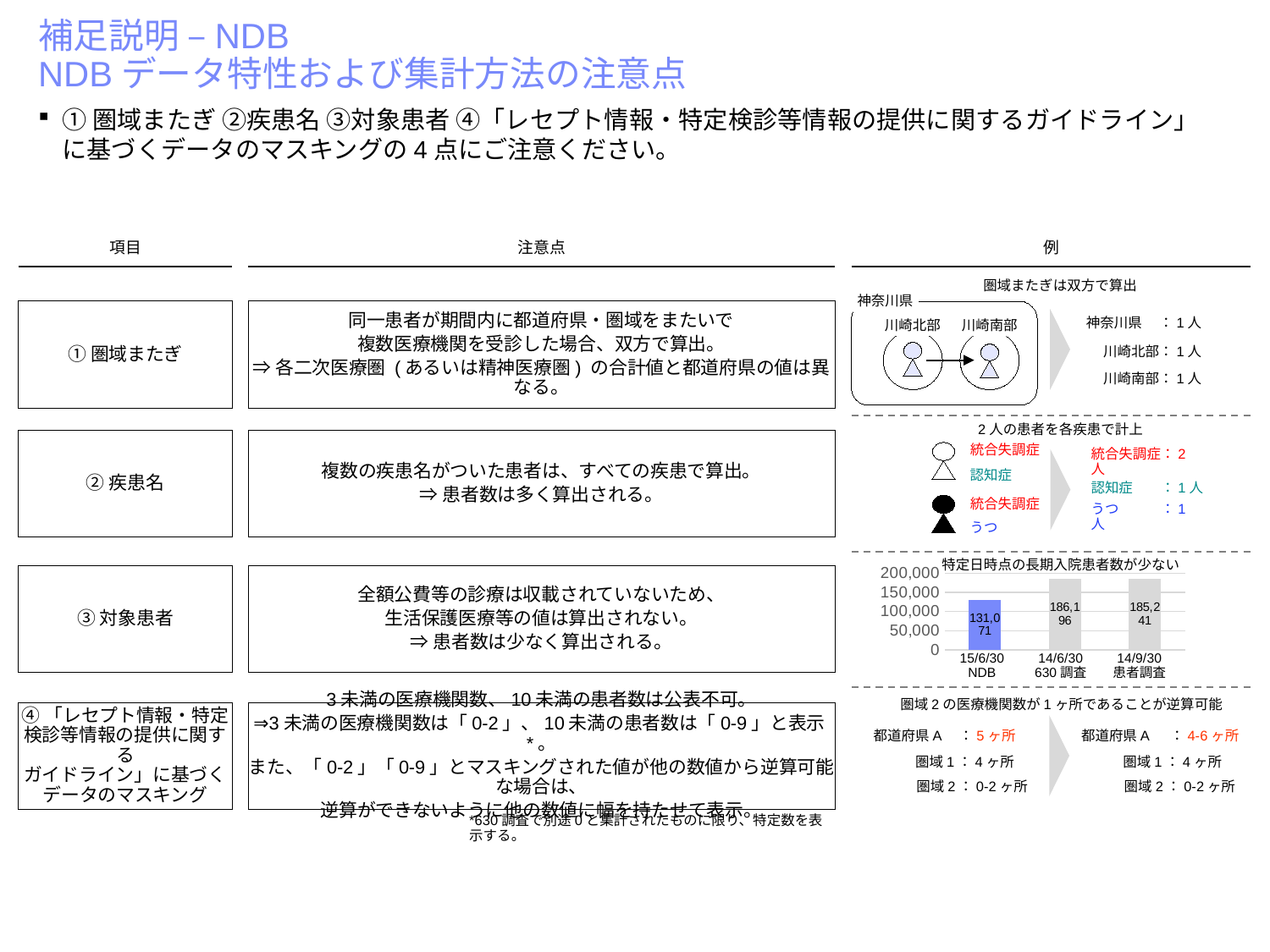

# 補足説明 –NDB NDBデータ特性および集計方法の注意点
①圏域またぎ ②疾患名 ③対象患者 ④「レセプト情報・特定検診等情報の提供に関するガイドライン」に基づくデータのマスキングの4点にご注意ください。
項目
注意点
例
圏域またぎは双方で算出
神奈川県

川崎北部
川崎南部

神奈川県　 ：1人
川崎北部：1人
川崎南部：1人

①圏域またぎ
同一患者が期間内に都道府県・圏域をまたいで
複数医療機関を受診した場合、双方で算出。
⇒各二次医療圏 (あるいは精神医療圏) の合計値と都道府県の値は異なる。
2人の患者を各疾患で計上
②疾患名
複数の疾患名がついた患者は、すべての疾患で算出。
⇒患者数は多く算出される。
統合失調症

認知症
統合失調症：2人
認知症　　：1人

統合失調症

うつ
うつ　　　：1人
特定日時点の長期入院患者数が少ない

### Chart

| Category | Series 1 |
|---|---|
| 2015/6/30 NDB* | 131071.0 |
| 2014/6/30 630調査 | 186196.0 |
| 2014/9/30 患者調査 | 185241.0 |
15/6/30
NDB
14/6/30
630調査
14/9/30
患者調査
③対象患者
全額公費等の診療は収載されていないため、
生活保護医療等の値は算出されない。
⇒患者数は少なく算出される。
圏域2の医療機関数が1ヶ所であることが逆算可能
④「レセプト情報・特定
検診等情報の提供に関する
ガイドライン」に基づく
データのマスキング
3未満の医療機関数、10未満の患者数は公表不可。
⇒3未満の医療機関数は「0-2」、10未満の患者数は「0-9」と表示*。
また、「0-2」「0-9」とマスキングされた値が他の数値から逆算可能な場合は、
逆算ができないように他の数値に幅を持たせて表示。
都道府県A　：5ヶ所
圏域1：4ヶ所
圏域2：0-2ヶ所
都道府県A　 ：4-6ヶ所
圏域1：4ヶ所
圏域2：0-2ヶ所

*630調査で別途0と集計されたものに限り、特定数を表示する。